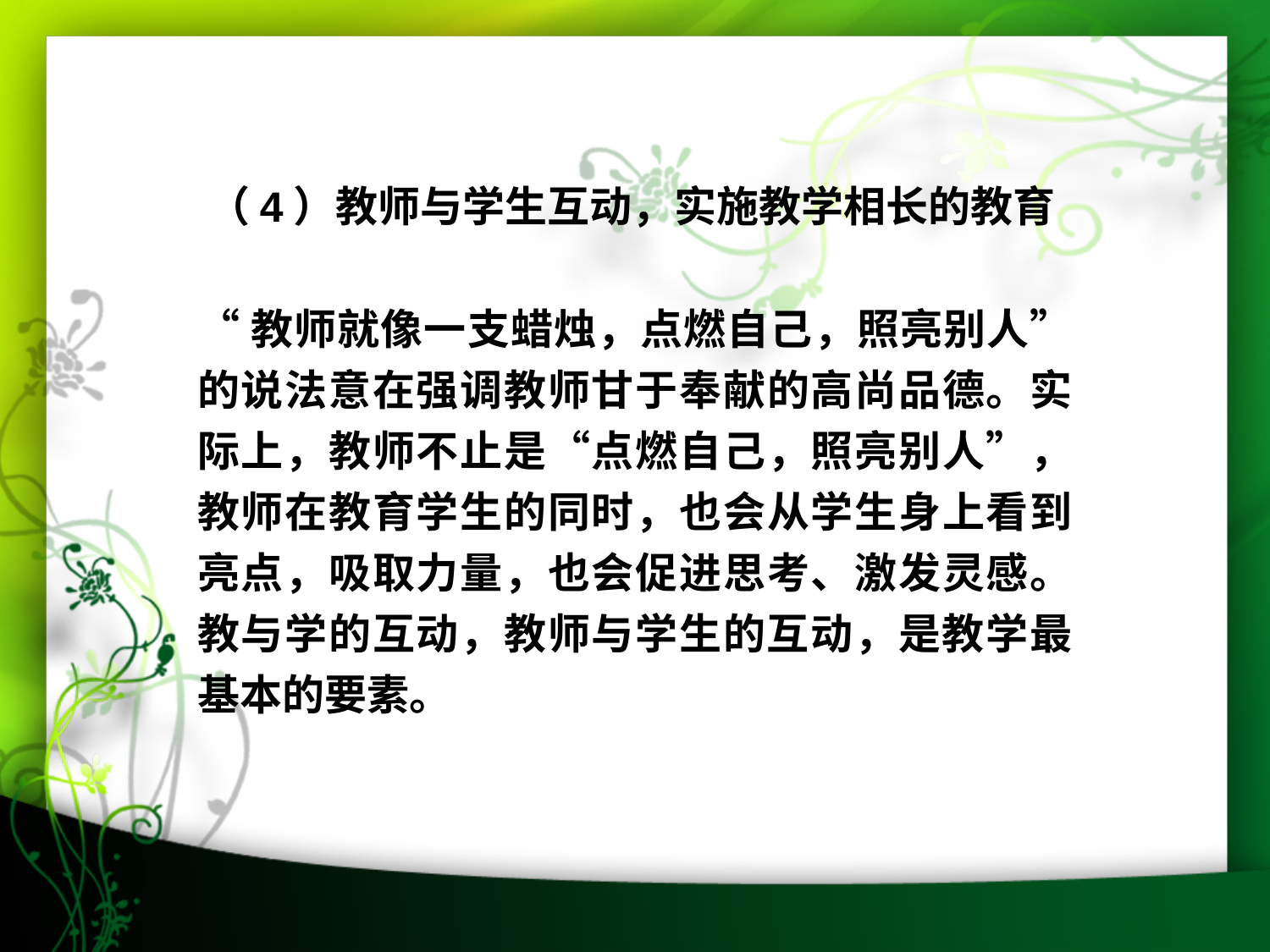

（4）教师与学生互动，实施教学相长的教育

“教师就像一支蜡烛，点燃自己，照亮别人”的说法意在强调教师甘于奉献的高尚品德。实际上，教师不止是“点燃自己，照亮别人”，教师在教育学生的同时，也会从学生身上看到亮点，吸取力量，也会促进思考、激发灵感。教与学的互动，教师与学生的互动，是教学最基本的要素。